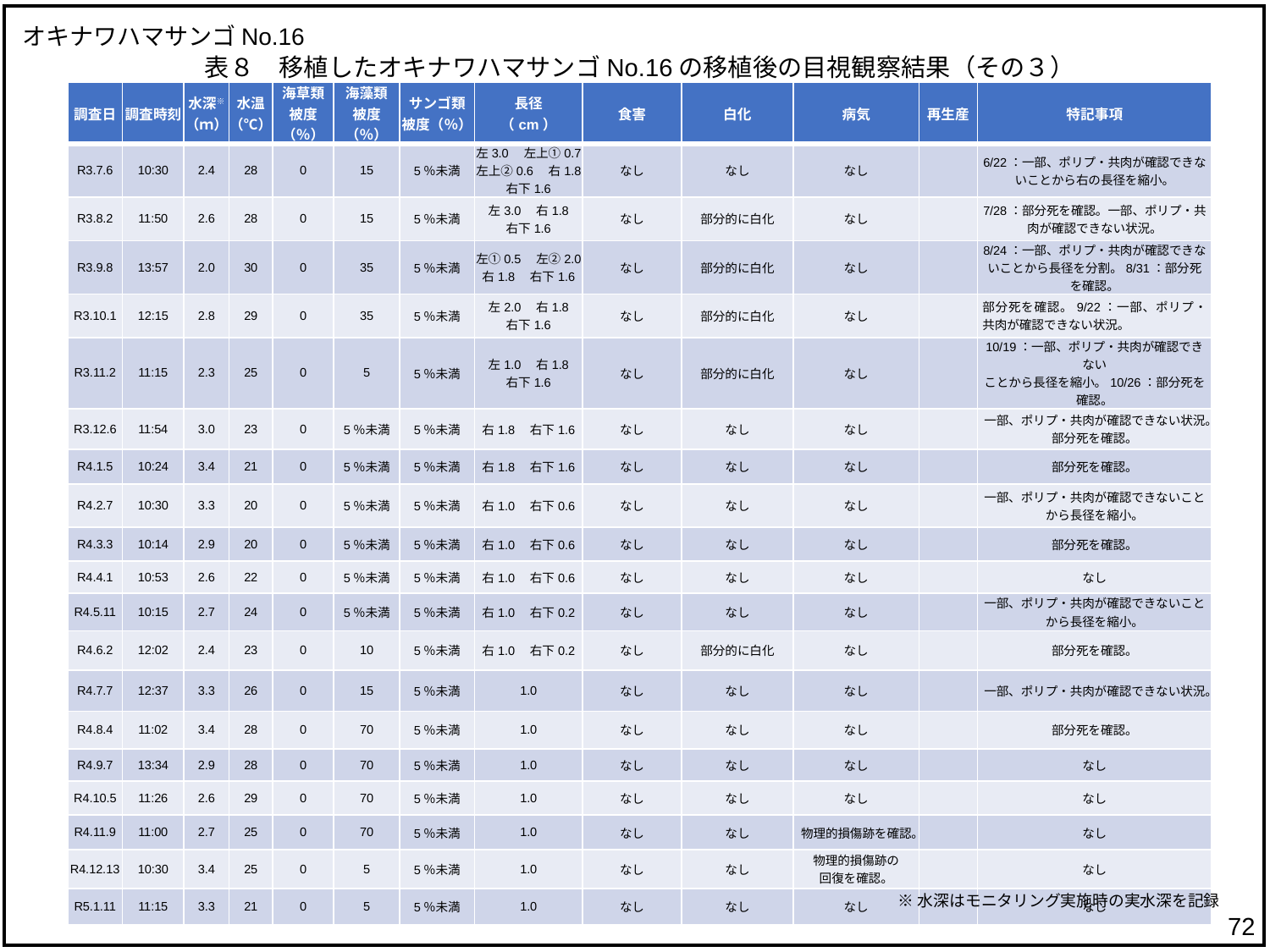

オキナワハマサンゴNo.16
表８　移植したオキナワハマサンゴNo.16の移植後の目視観察結果（その３）
| 調査日 | 調査時刻 | 水深※ （ｍ） | 水温 （℃） | 海草類 被度（％） | 海藻類 被度（％） | サンゴ類 被度（％） | 長径 （cm） | 食害 | 白化 | 病気 | 再生産 | 特記事項 |
| --- | --- | --- | --- | --- | --- | --- | --- | --- | --- | --- | --- | --- |
| R3.7.6 | 10:30 | 2.4 | 28 | 0 | 15 | 5％未満 | 左3.0　左上①0.7 左上②0.6　右1.8 右下1.6 | なし | なし | なし |  | 6/22：一部、ポリプ・共肉が確認できないことから右の長径を縮小。 |
| R3.8.2 | 11:50 | 2.6 | 28 | 0 | 15 | 5％未満 | 左3.0　右1.8 右下1.6 | なし | 部分的に白化 | なし |  | 7/28：部分死を確認。一部、ポリプ・共肉が確認できない状況。 |
| R3.9.8 | 13:57 | 2.0 | 30 | 0 | 35 | 5％未満 | 左①0.5　左②2.0 右1.8　右下1.6 | なし | 部分的に白化 | なし |  | 8/24：一部、ポリプ・共肉が確認できないことから長径を分割。8/31：部分死を確認。 |
| R3.10.1 | 12:15 | 2.8 | 29 | 0 | 35 | 5％未満 | 左2.0　右1.8 右下1.6 | なし | 部分的に白化 | なし |  | 部分死を確認。9/22：一部、ポリプ・共肉が確認できない状況。 |
| R3.11.2 | 11:15 | 2.3 | 25 | 0 | 5 | 5％未満 | 左1.0　右1.8 右下1.6 | なし | 部分的に白化 | なし |  | 10/19：一部、ポリプ・共肉が確認できない ことから長径を縮小。10/26：部分死を確認。 |
| R3.12.6 | 11:54 | 3.0 | 23 | 0 | 5％未満 | 5％未満 | 右1.8　右下1.6 | なし | なし | なし |  | 一部、ポリプ・共肉が確認できない状況。部分死を確認。 |
| R4.1.5 | 10:24 | 3.4 | 21 | 0 | 5％未満 | 5％未満 | 右1.8　右下1.6 | なし | なし | なし |  | 部分死を確認。 |
| R4.2.7 | 10:30 | 3.3 | 20 | 0 | 5％未満 | 5％未満 | 右1.0　右下0.6 | なし | なし | なし |  | 一部、ポリプ・共肉が確認できないことから長径を縮小。 |
| R4.3.3 | 10:14 | 2.9 | 20 | 0 | 5％未満 | 5％未満 | 右1.0　右下0.6 | なし | なし | なし |  | 部分死を確認。 |
| R4.4.1 | 10:53 | 2.6 | 22 | 0 | 5％未満 | 5％未満 | 右1.0　右下0.6 | なし | なし | なし |  | なし |
| R4.5.11 | 10:15 | 2.7 | 24 | 0 | 5％未満 | 5％未満 | 右1.0　右下0.2 | なし | なし | なし |  | 一部、ポリプ・共肉が確認できないことから長径を縮小。 |
| R4.6.2 | 12:02 | 2.4 | 23 | 0 | 10 | 5％未満 | 右1.0　右下0.2 | なし | 部分的に白化 | なし |  | 部分死を確認。 |
| R4.7.7 | 12:37 | 3.3 | 26 | 0 | 15 | 5％未満 | 1.0 | なし | なし | なし |  | 一部、ポリプ・共肉が確認できない状況。 |
| R4.8.4 | 11:02 | 3.4 | 28 | 0 | 70 | 5％未満 | 1.0 | なし | なし | なし |  | 部分死を確認。 |
| R4.9.7 | 13:34 | 2.9 | 28 | 0 | 70 | 5％未満 | 1.0 | なし | なし | なし |  | なし |
| R4.10.5 | 11:26 | 2.6 | 29 | 0 | 70 | 5％未満 | 1.0 | なし | なし | なし |  | なし |
| R4.11.9 | 11:00 | 2.7 | 25 | 0 | 70 | 5％未満 | 1.0 | なし | なし | 物理的損傷跡を確認。 |  | なし |
| R4.12.13 | 10:30 | 3.4 | 25 | 0 | 5 | 5％未満 | 1.0 | なし | なし | 物理的損傷跡の 回復を確認。 |  | なし |
| R5.1.11 | 11:15 | 3.3 | 21 | 0 | 5 | 5％未満 | 1.0 | なし | なし | なし |  | なし |
※水深はモニタリング実施時の実水深を記録
72